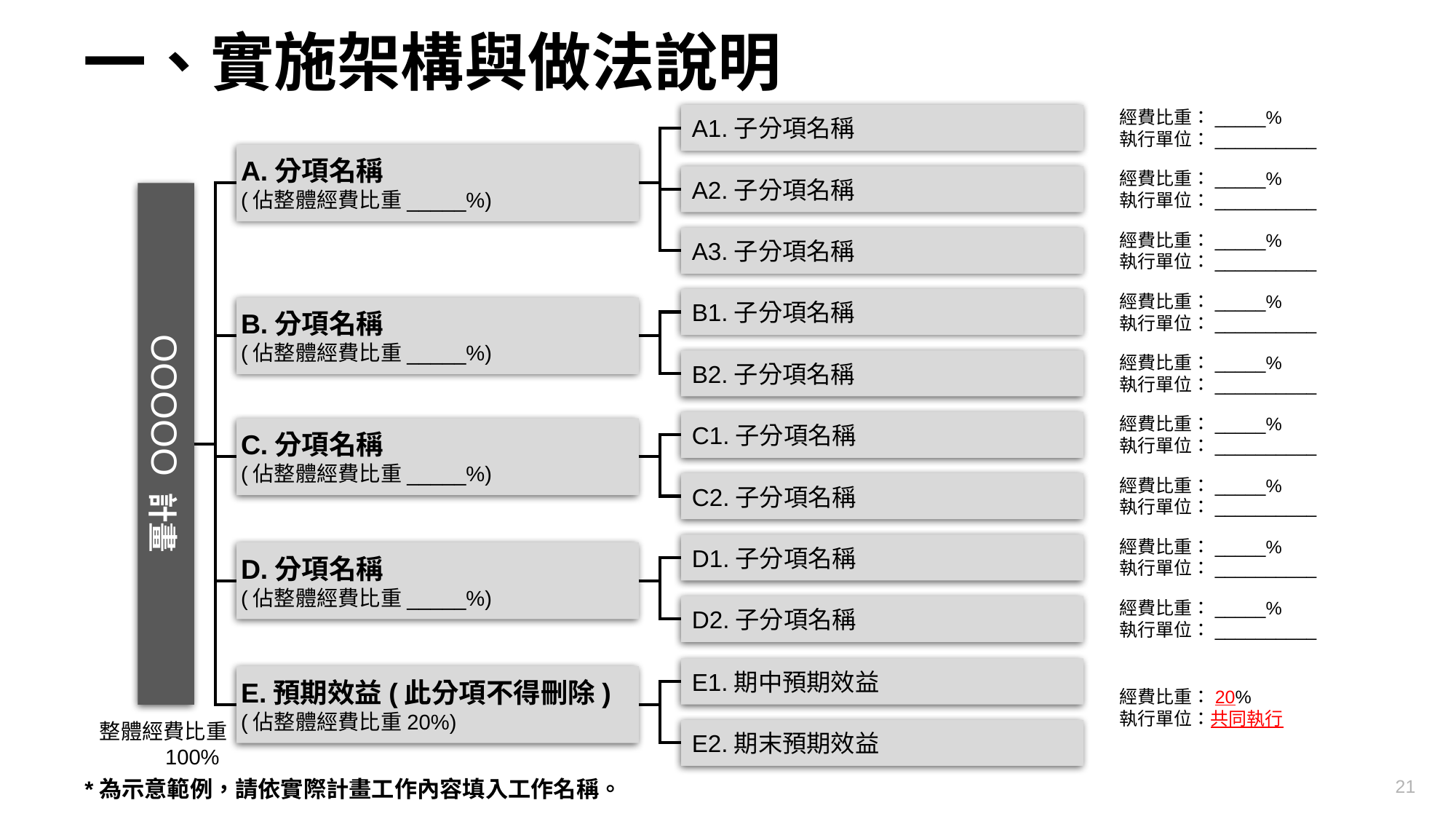

# 一、實施架構與做法說明
A1.子分項名稱
經費比重：_____%
執行單位：__________
A.分項名稱
(佔整體經費比重_____%)
經費比重：_____%
執行單位：__________
A2.子分項名稱
OOOOO 計畫
經費比重：_____%
執行單位：__________
A3.子分項名稱
經費比重：_____%
執行單位：__________
B1.子分項名稱
B.分項名稱
(佔整體經費比重_____%)
經費比重：_____%
執行單位：__________
B2.子分項名稱
經費比重：_____%
執行單位：__________
C1.子分項名稱
C.分項名稱
(佔整體經費比重_____%)
經費比重：_____%
執行單位：__________
C2.子分項名稱
經費比重：_____%
執行單位：__________
D1.子分項名稱
D.分項名稱
(佔整體經費比重_____%)
經費比重：_____%
執行單位：__________
D2.子分項名稱
E1.期中預期效益
E.預期效益(此分項不得刪除)
(佔整體經費比重20%)
經費比重：20%
執行單位：共同執行
整體經費比重100%
E2.期末預期效益
*為示意範例，請依實際計畫工作內容填入工作名稱。
21